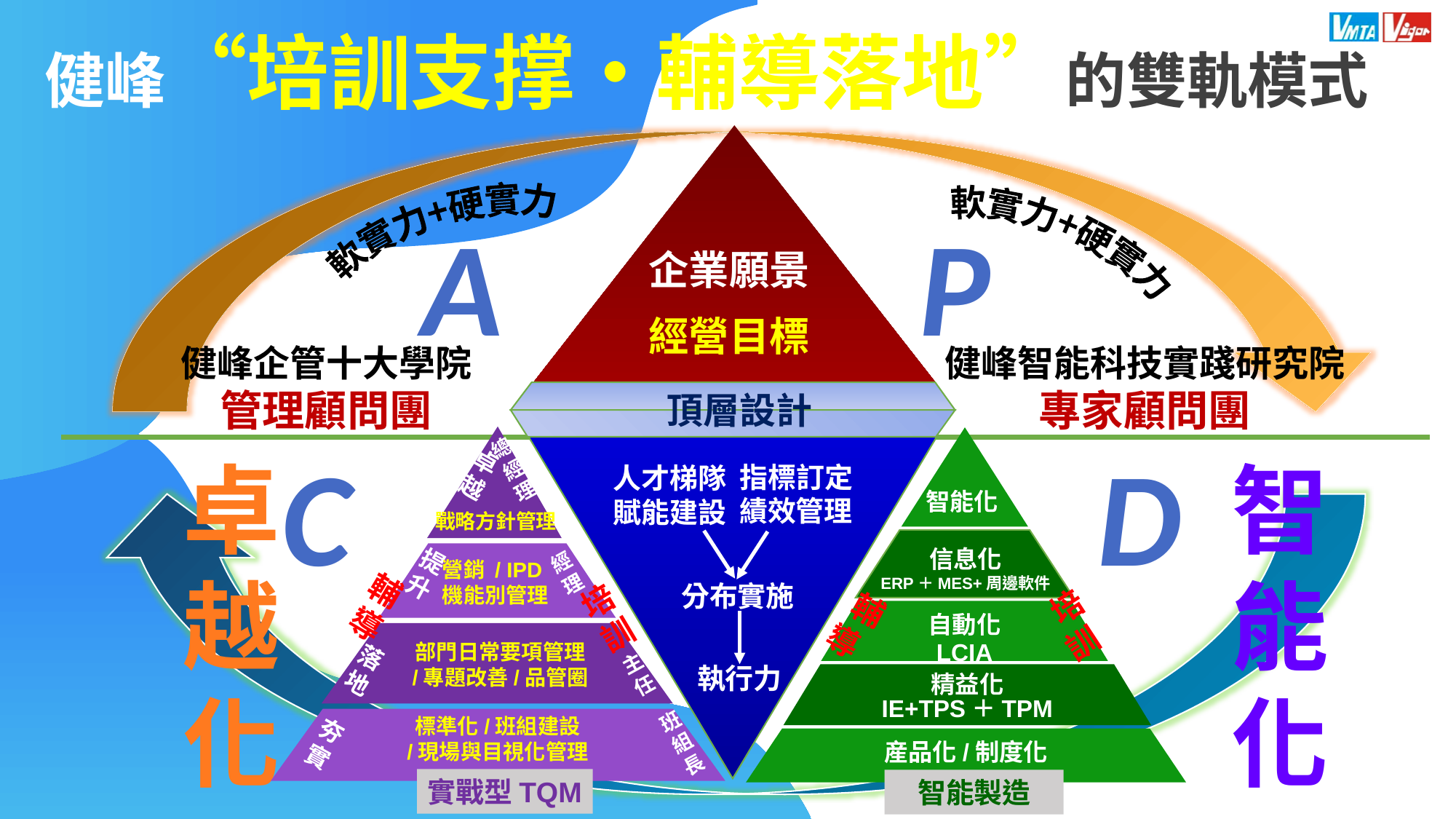

健峰“培訓支撑‧輔導落地”的雙軌模式

A
P
軟實力+硬實力
軟實力+硬實力
企業願景
經營目標
健峰企管十大學院
管理顧問團
健峰智能科技實踐研究院
專家顧問團
頂層設計

總經理
C
D

卓越
卓越化
智能化
指標訂定績效管理
人才梯隊賦能建設
智能化

戰略方針管理

信息化
ERP＋MES+周邊軟件

提升
經理

營銷 / IPD
機能別管理
輔導
培訓
分布實施
 輔導
 培訓
自動化
LCIA

部門日常要項管理
/專題改善/品管圈
落地
主任
執行力
精益化
IE+TPS＋TPM
 夯實
班組長
標準化/班組建設
/現場與目視化管理

産品化/制度化
實戰型TQM
智能製造